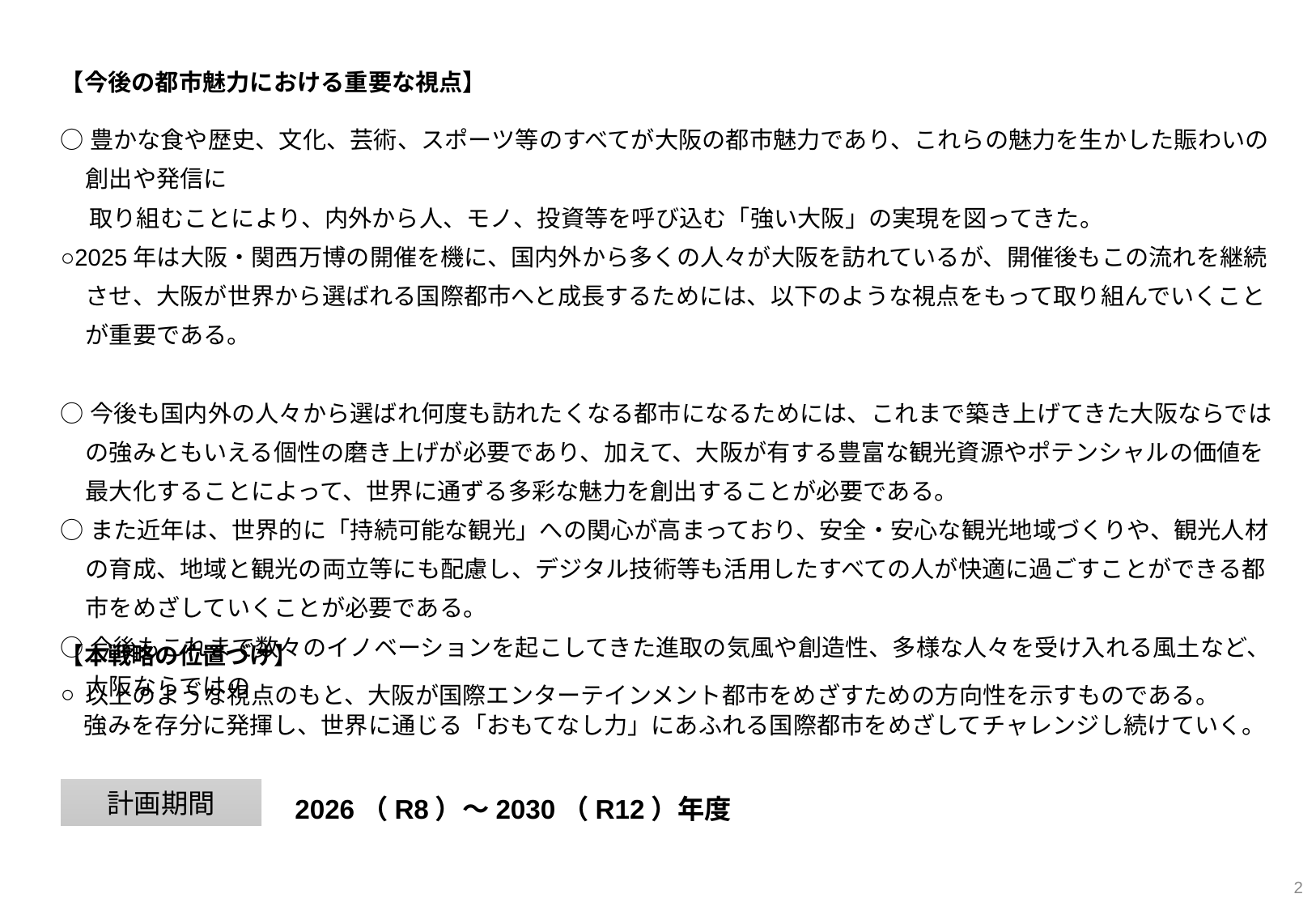

【今後の都市魅力における重要な視点】
○豊かな食や歴史、文化、芸術、スポーツ等のすべてが大阪の都市魅力であり、これらの魅力を生かした賑わいの創出や発信に
　 取り組むことにより、内外から人、モノ、投資等を呼び込む「強い大阪」の実現を図ってきた。
○2025年は大阪・関西万博の開催を機に、国内外から多くの人々が大阪を訪れているが、開催後もこの流れを継続させ、大阪が世界から選ばれる国際都市へと成長するためには、以下のような視点をもって取り組んでいくことが重要である。

○今後も国内外の人々から選ばれ何度も訪れたくなる都市になるためには、これまで築き上げてきた大阪ならではの強みともいえる個性の磨き上げが必要であり、加えて、大阪が有する豊富な観光資源やポテンシャルの価値を最大化することによって、世界に通ずる多彩な魅力を創出することが必要である。
○また近年は、世界的に「持続可能な観光」への関心が高まっており、安全・安心な観光地域づくりや、観光人材の育成、地域と観光の両立等にも配慮し、デジタル技術等も活用したすべての人が快適に過ごすことができる都市をめざしていくことが必要である。
○今後もこれまで数々のイノベーションを起こしてきた進取の気風や創造性、多様な人々を受け入れる風土など、大阪ならではの
　強みを存分に発揮し、世界に通じる「おもてなし力」にあふれる国際都市をめざしてチャレンジし続けていく。
【本戦略の位置づけ】
以上のような視点のもと、大阪が国際エンターテインメント都市をめざすための方向性を示すものである。
計画期間
2026（R8）～2030（R12）年度

2